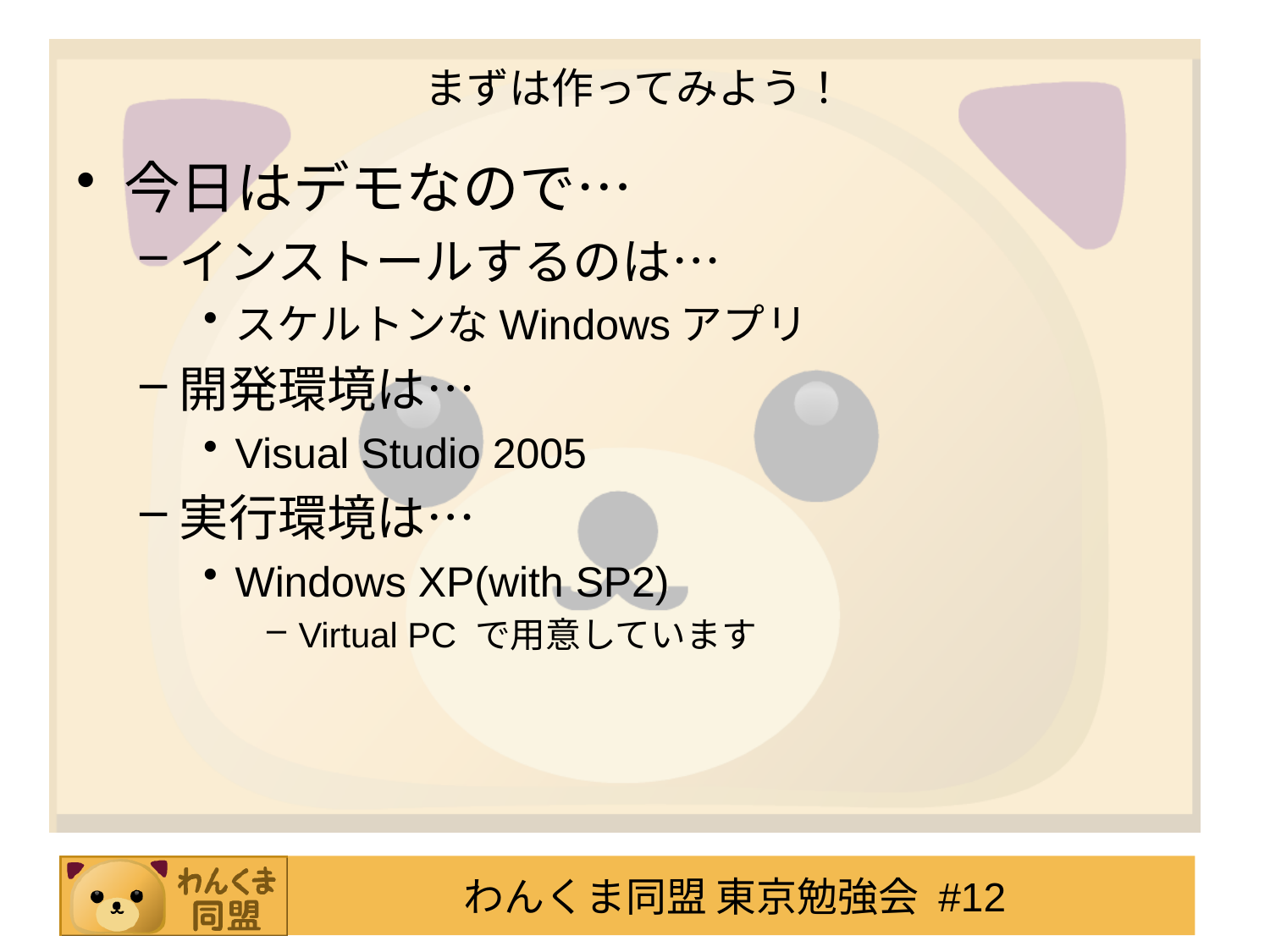

# まずは作ってみよう！
今日はデモなので…
インストールするのは…
スケルトンなWindowsアプリ
開発環境は…
Visual Studio 2005
実行環境は…
Windows XP(with SP2)
Virtual PC で用意しています